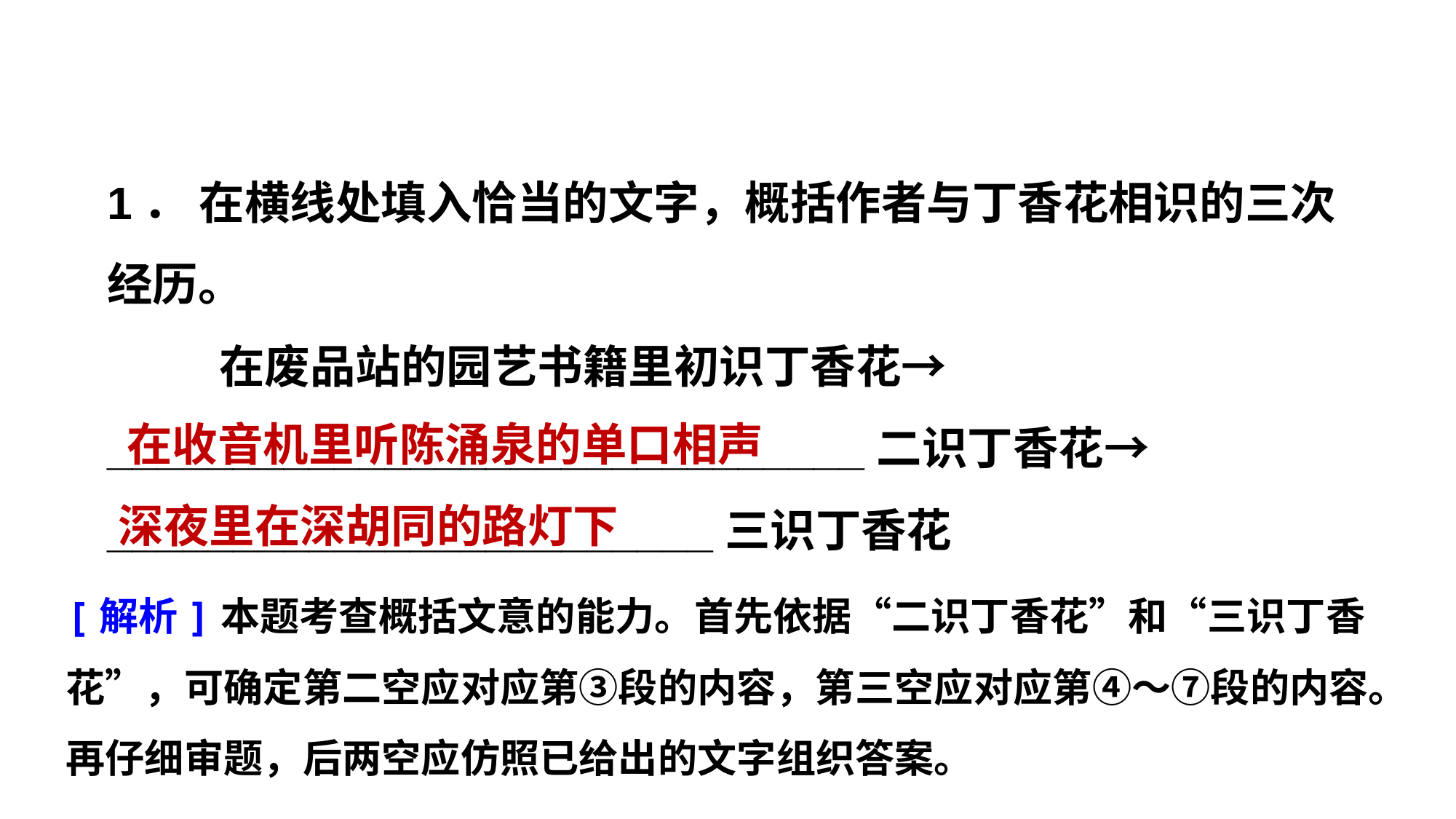

1． 在横线处填入恰当的文字，概括作者与丁香花相识的三次经历。
 　　在废品站的园艺书籍里初识丁香花→ ______________________________二识丁香花→ ________________________三识丁香花
在收音机里听陈涌泉的单口相声
深夜里在深胡同的路灯下
[解析]本题考查概括文意的能力。首先依据“二识丁香花”和“三识丁香花”，可确定第二空应对应第③段的内容，第三空应对应第④～⑦段的内容。再仔细审题，后两空应仿照已给出的文字组织答案。